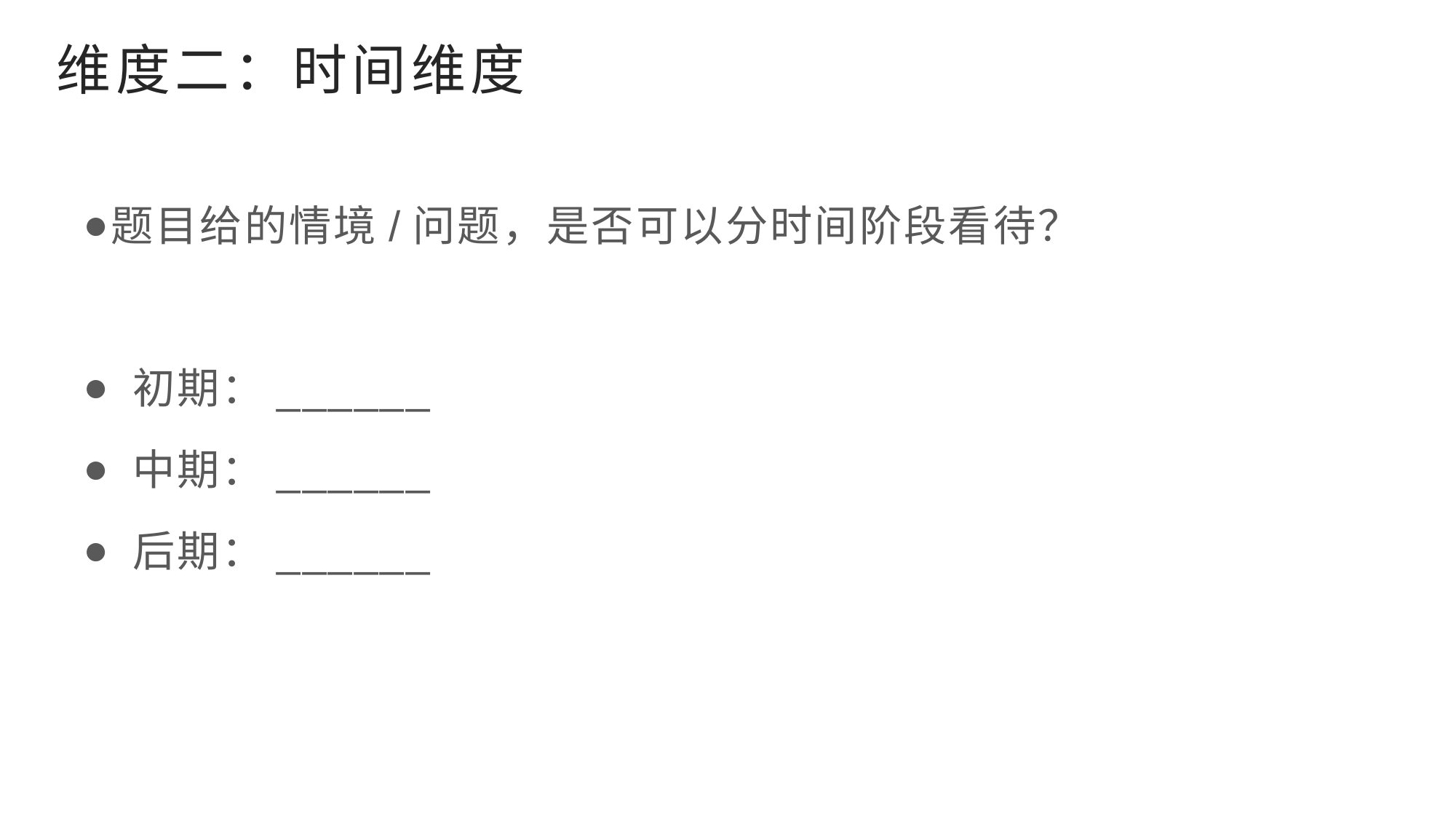

# 维度二：时间维度
题目给的情境/问题，是否可以分时间阶段看待？

 初期：______
 中期：______
 后期：______